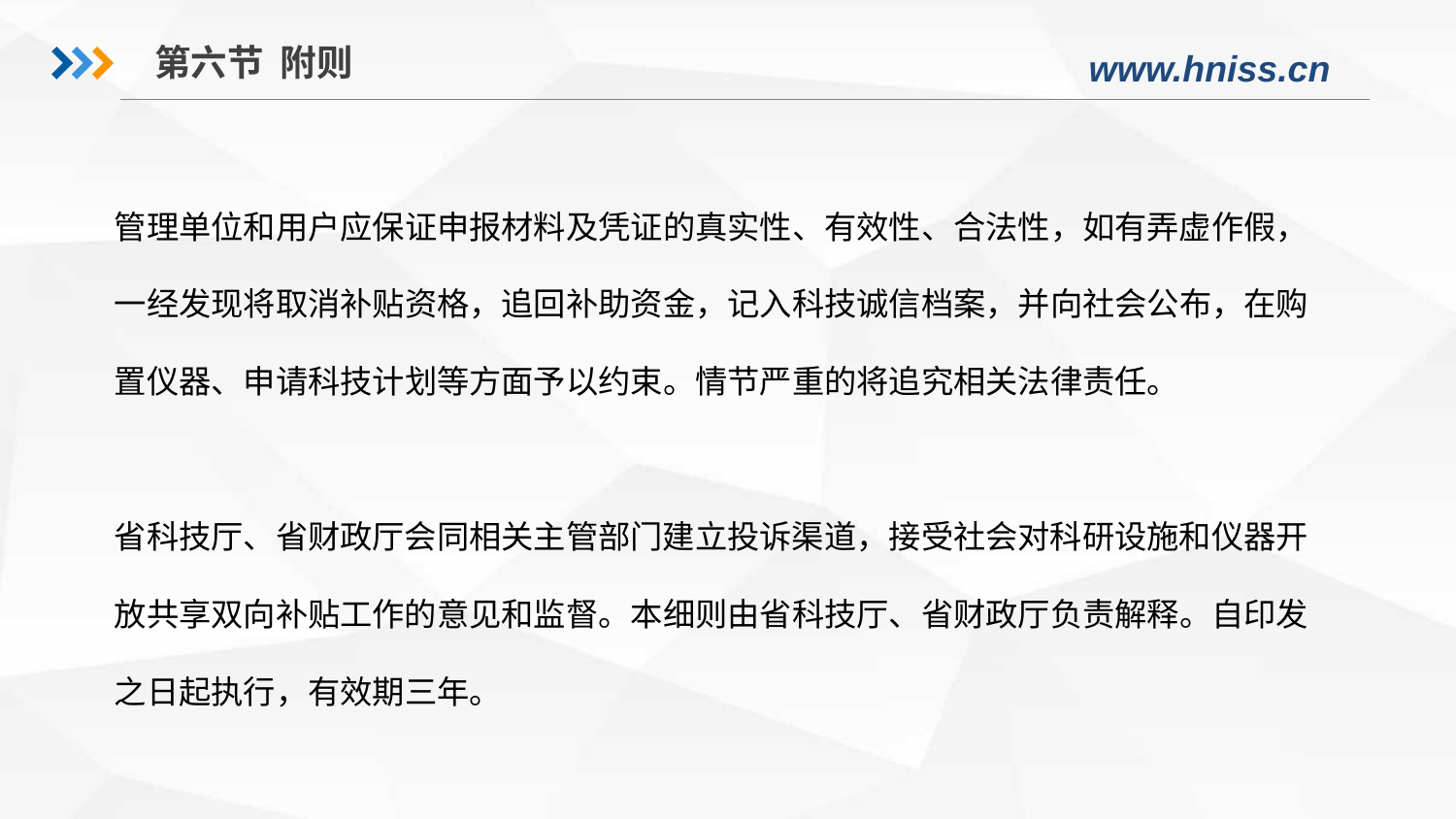

第六节  附则
管理单位和用户应保证申报材料及凭证的真实性、有效性、合法性，如有弄虚作假，一经发现将取消补贴资格，追回补助资金，记入科技诚信档案，并向社会公布，在购置仪器、申请科技计划等方面予以约束。情节严重的将追究相关法律责任。

省科技厅、省财政厅会同相关主管部门建立投诉渠道，接受社会对科研设施和仪器开放共享双向补贴工作的意见和监督。本细则由省科技厅、省财政厅负责解释。自印发之日起执行，有效期三年。